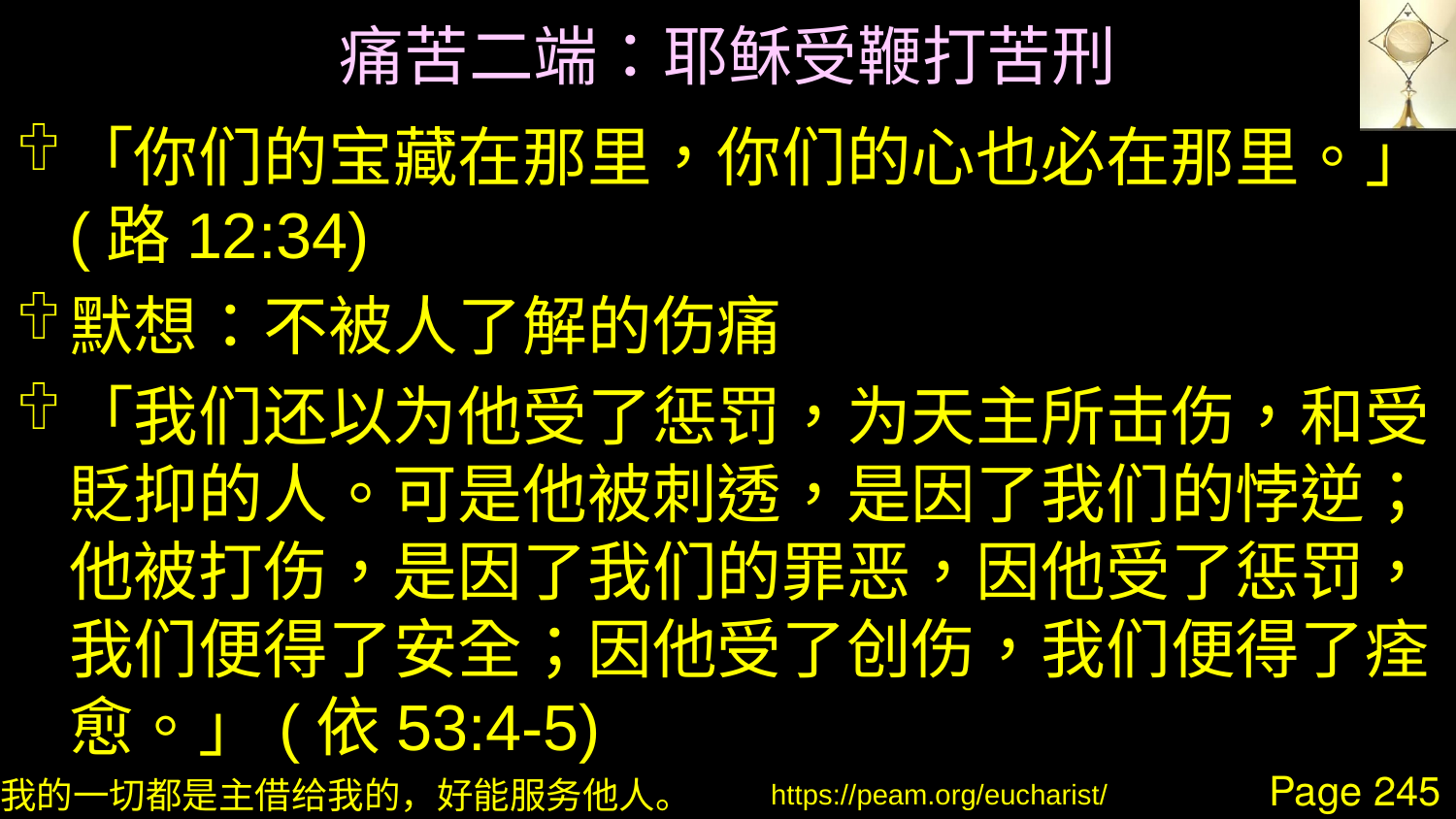

# 痛苦二端：耶稣受鞭打苦刑
「你们的宝藏在那里，你们的心也必在那里。」(路12:34)
默想：不被人了解的伤痛
「我们还以为他受了惩罚，为天主所击伤，和受貶抑的人。可是他被刺透，是因了我们的悖逆；他被打伤，是因了我们的罪恶，因他受​​了惩罚，我们便得了安全；因他受了创伤，我们便得了痊愈。」(依53:4-5)